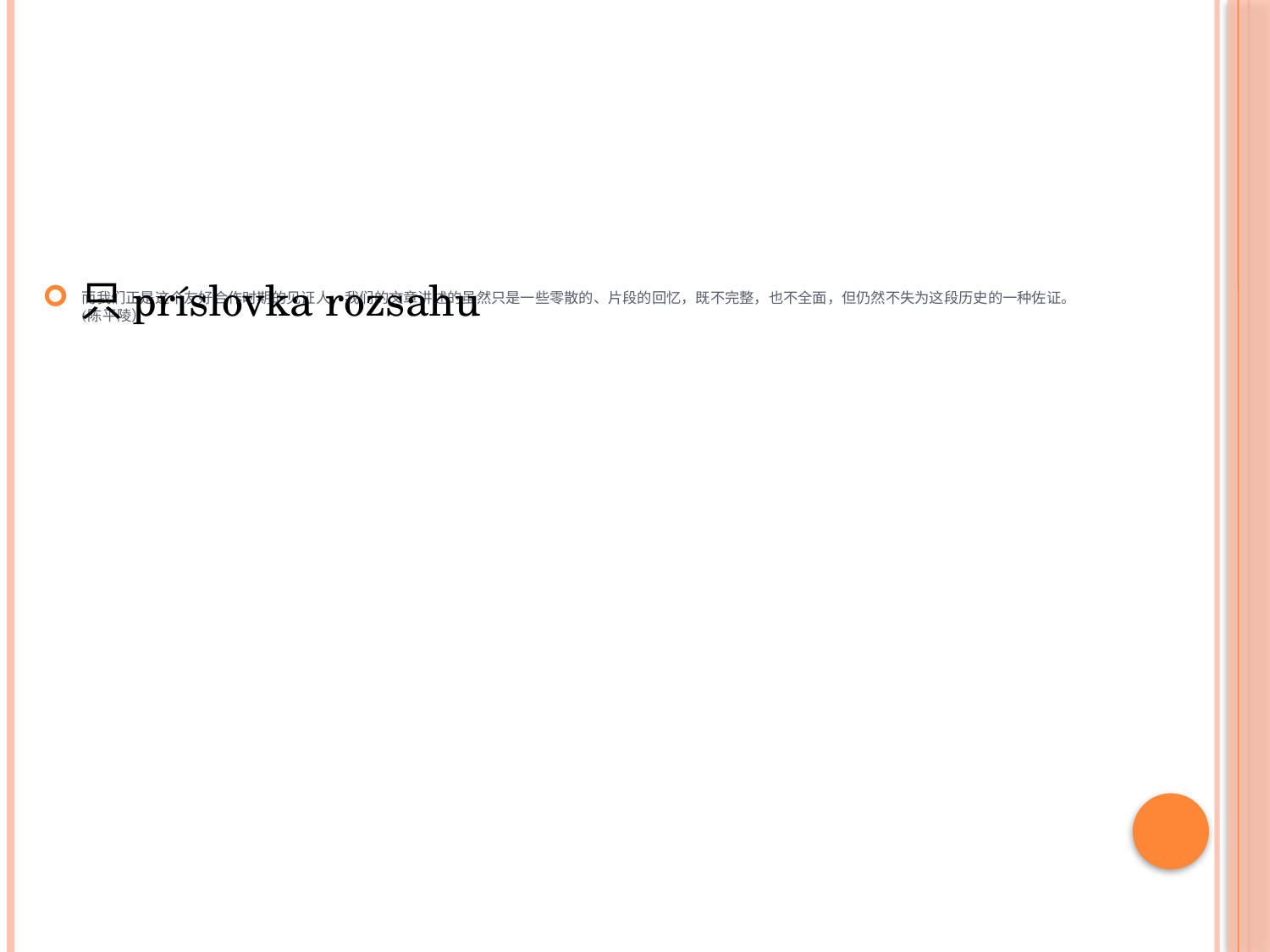

只príslovka rozsahu

# 而我们正是这个友好合作时期的见证人，我们的文章讲述的虽然只是一些零散的、片段的回忆，既不完整，也不全面，但仍然不失为这段历史的一种佐证。 (陈平陵）